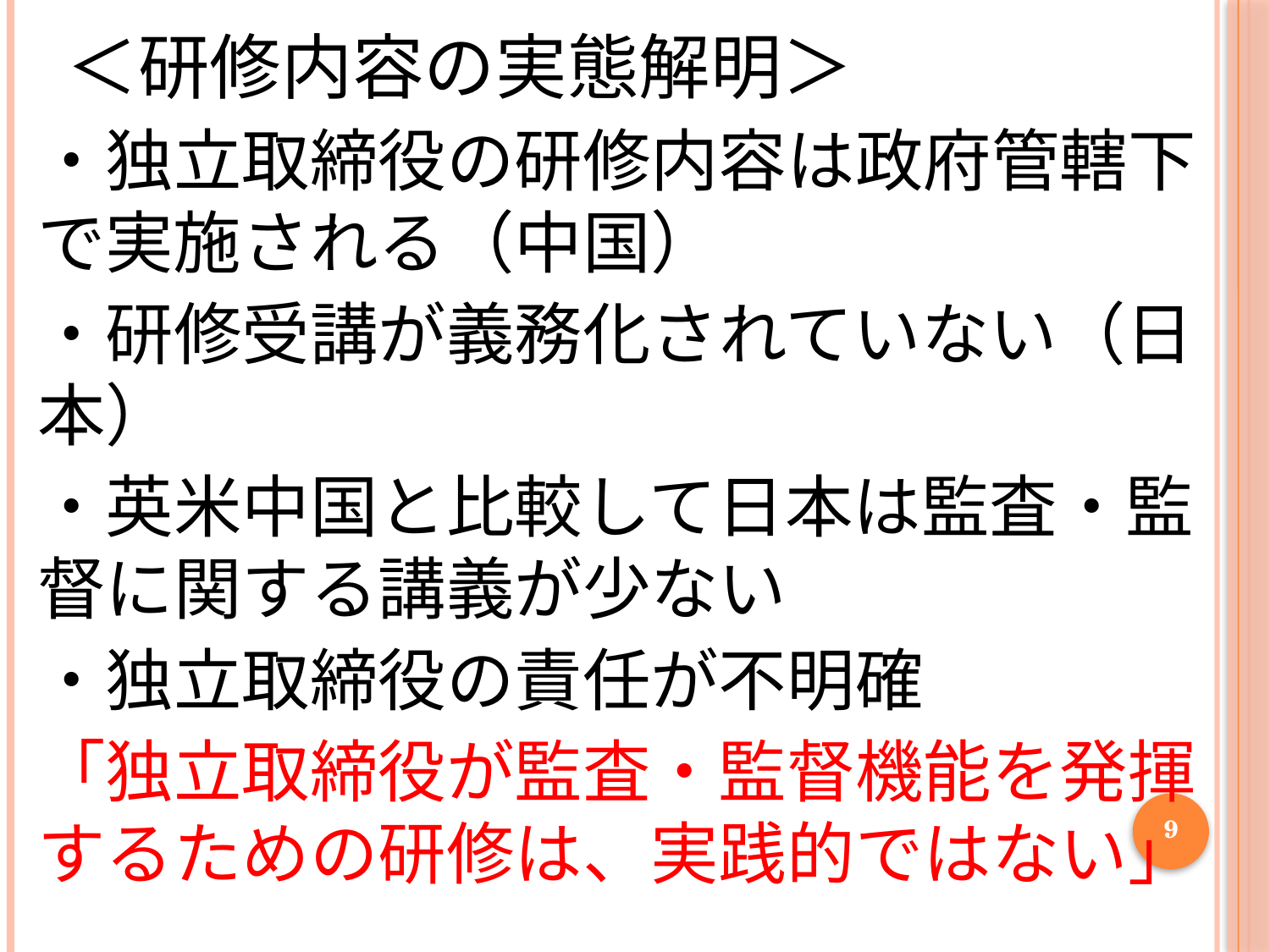

＜研修内容の実態解明＞
・独立取締役の研修内容は政府管轄下で実施される（中国）
・研修受講が義務化されていない（日本）
・英米中国と比較して日本は監査・監督に関する講義が少ない
・独立取締役の責任が不明確
「独立取締役が監査・監督機能を発揮するための研修は、実践的ではない」

#
9